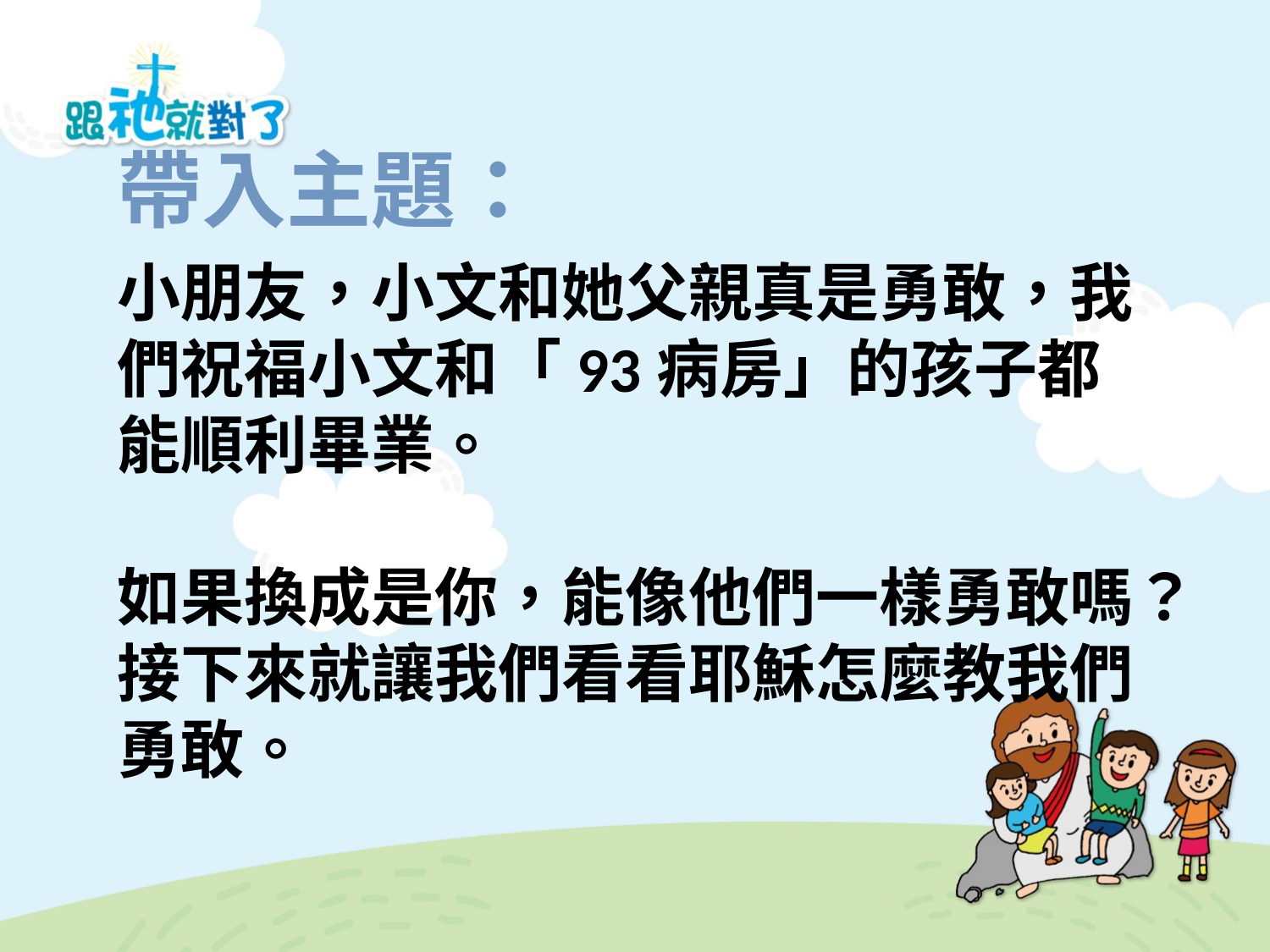

帶入主題：
小朋友，小文和她父親真是勇敢，我們祝福小文和「93病房」的孩子都能順利畢業。

如果換成是你，能像他們一樣勇敢嗎？接下來就讓我們看看耶穌怎麼教我們勇敢。